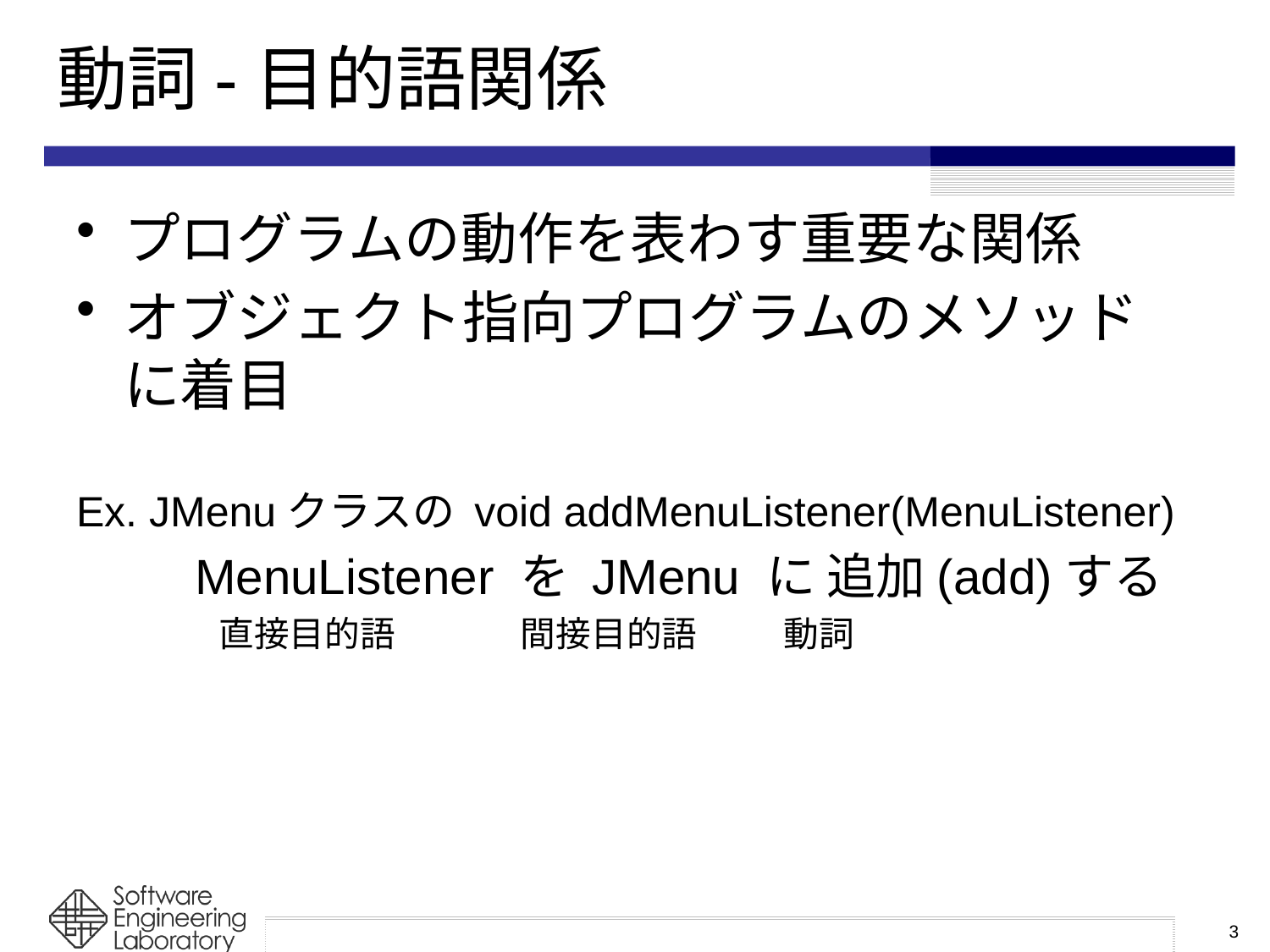

# 動詞-目的語関係
プログラムの動作を表わす重要な関係
オブジェクト指向プログラムのメソッドに着目

Ex. JMenuクラスの void addMenuListener(MenuListener)
    MenuListener を JMenu に 追加(add)する
         直接目的語                間接目的語           動詞
3